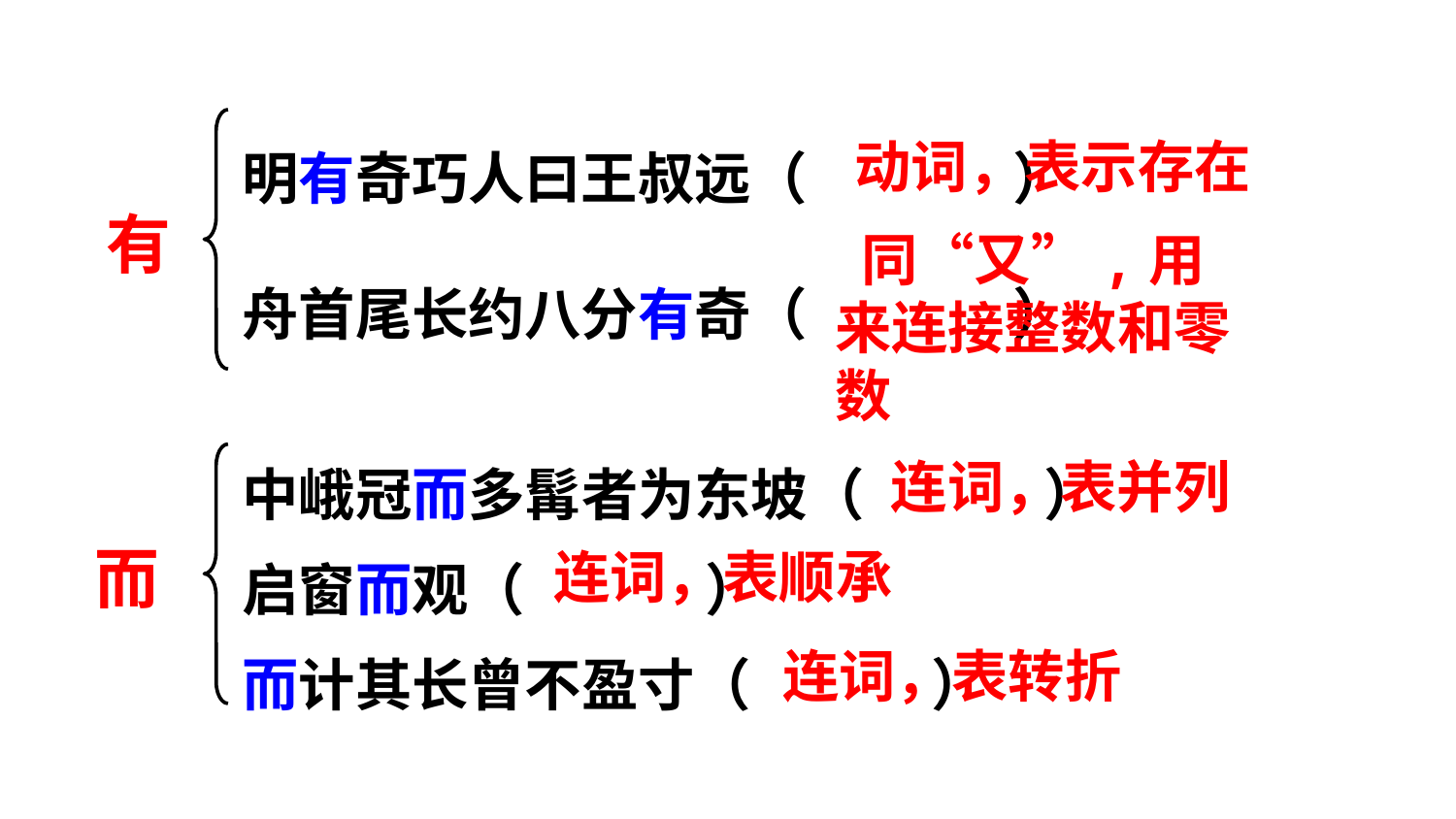

明有奇巧人曰王叔远（                ）
舟首尾长约八分有奇（                ）

有
动词，表示存在
 同“又”,用来连接整数和零数
中峨冠而多髯者为东坡（              ）
启窗而观（              ）
而计其长曾不盈寸（              ）
连词，表并列

而
连词，表顺承
连词，表转折